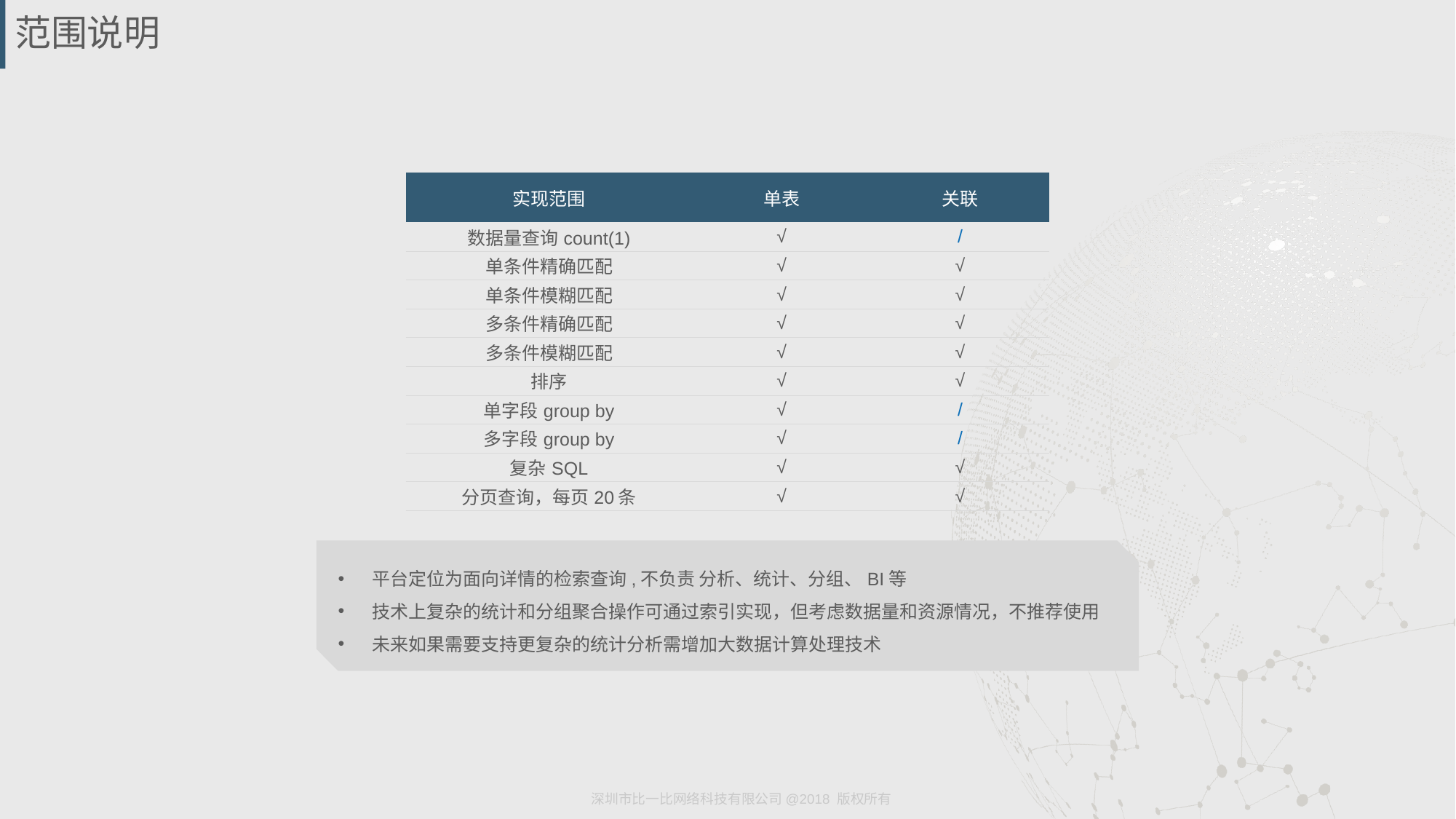

# 范围说明
| 实现范围 | 单表 | 关联 |
| --- | --- | --- |
| 数据量查询count(1) | √ | / |
| 单条件精确匹配 | √ | √ |
| 单条件模糊匹配 | √ | √ |
| 多条件精确匹配 | √ | √ |
| 多条件模糊匹配 | √ | √ |
| 排序 | √ | √ |
| 单字段group by | √ | / |
| 多字段group by | √ | / |
| 复杂SQL | √ | √ |
| 分页查询，每页20条 | √ | √ |
平台定位为面向详情的检索查询,不负责 分析、统计、分组、BI等
技术上复杂的统计和分组聚合操作可通过索引实现，但考虑数据量和资源情况，不推荐使用
未来如果需要支持更复杂的统计分析需增加大数据计算处理技术